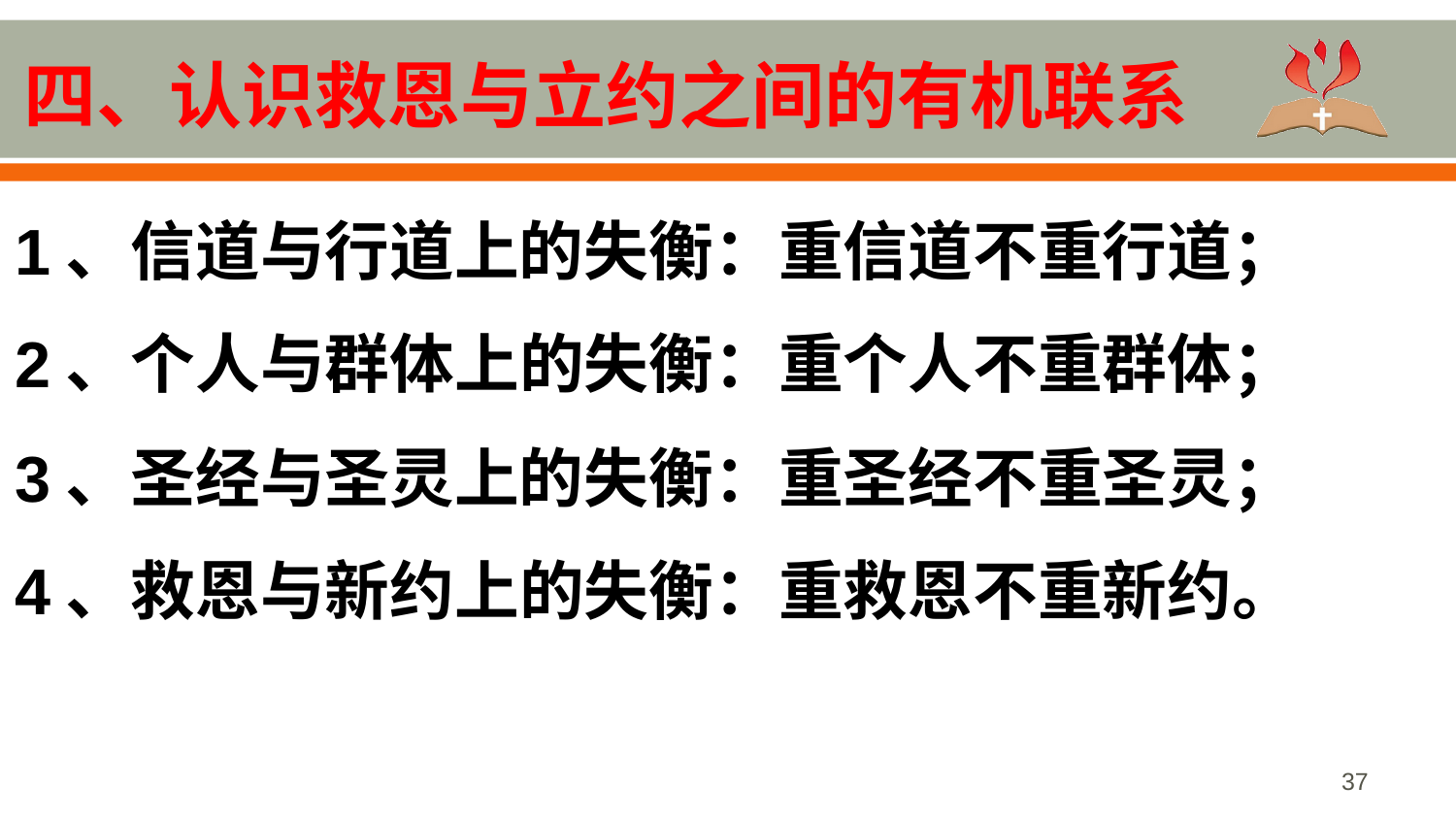

# 四、认识救恩与立约之间的有机联系
1、信道与行道上的失衡：重信道不重行道；
2、个人与群体上的失衡：重个人不重群体；
3、圣经与圣灵上的失衡：重圣经不重圣灵；
4、救恩与新约上的失衡：重救恩不重新约。

37